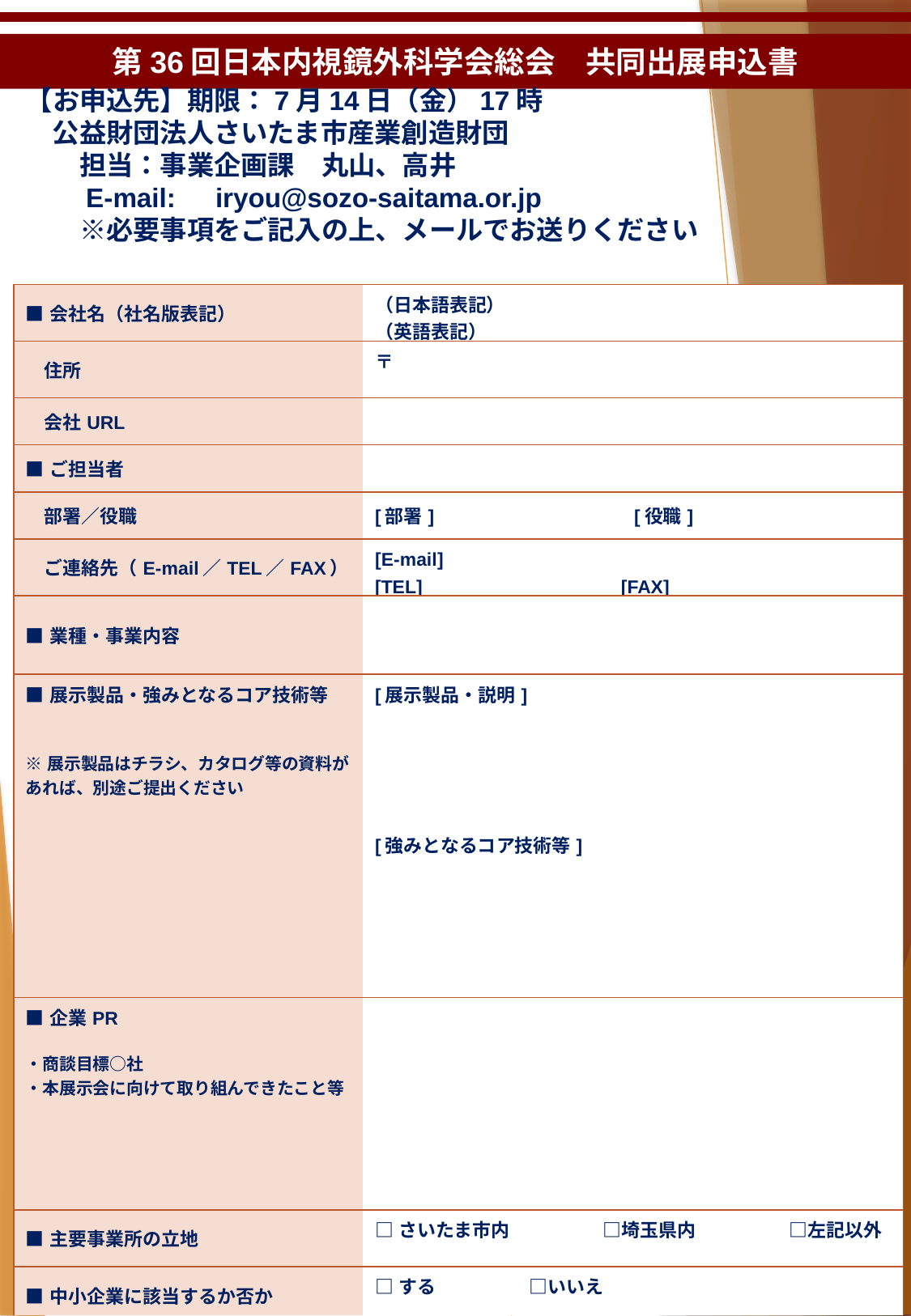

第36回日本内視鏡外科学会総会　共同出展申込書
【お申込先】期限：7月14日（金）17時
　公益財団法人さいたま市産業創造財団
　　担当：事業企画課　丸山、高井
　　E-mail:　iryou@sozo-saitama.or.jp
　　※必要事項をご記入の上、メールでお送りください

| ■会社名（社名版表記） | （日本語表記）　 （英語表記） |
| --- | --- |
| 住所 | 〒 |
| 会社URL |  |
| ■ご担当者 |  |
| 部署／役職 | [部署]　　 　　　　　　　　[役職] |
| ご連絡先（E-mail／TEL／FAX） | [E-mail]　 [TEL]　　　　　　　　　 [FAX] |
| ■業種・事業内容 |  |
| ■展示製品・強みとなるコア技術等 　 ※展示製品はチラシ、カタログ等の資料があれば、別途ご提出ください | [展示製品・説明] [強みとなるコア技術等] |
| ■企業PR ・商談目標○社 ・本展示会に向けて取り組んできたこと等 |  |
| ■主要事業所の立地 | □さいたま市内　　　　　□埼玉県内　　　　　□左記以外 |
| ■中小企業に該当するか否か | □する　　　　　□いいえ |